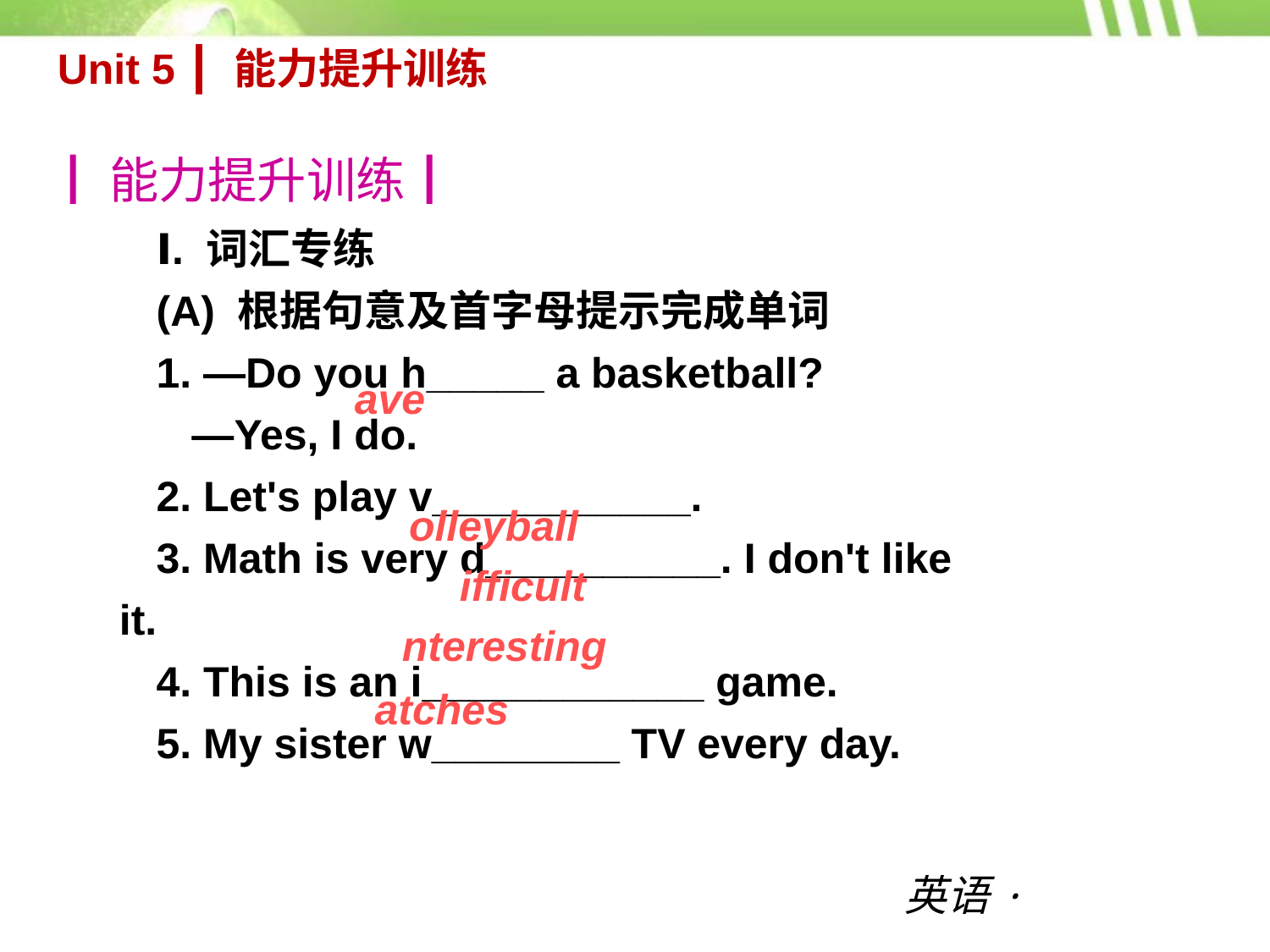

Unit 5 ┃ 能力提升训练
┃能力提升训练┃
Ⅰ. 词汇专练
(A) 根据句意及首字母提示完成单词
1. —Do you h_____ a basketball?
   —Yes, I do.
2. Let's play v___________.
3. Math is very d__________. I don't like it.
4. This is an i____________ game.
5. My sister w________ TV every day.
ave
olleyball
ifficult
nteresting
atches
英语·新课标（RJ）